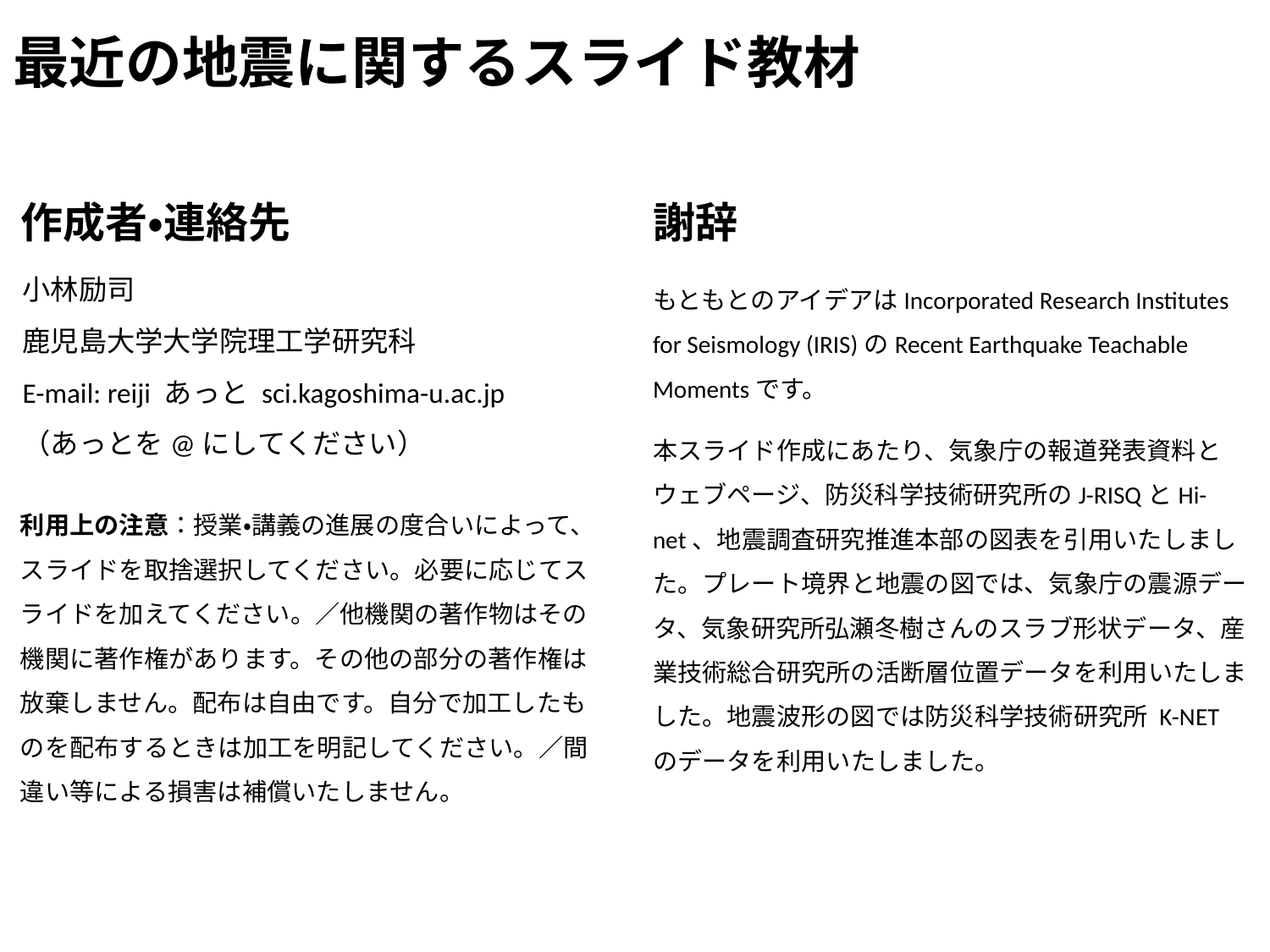

# 最近の地震に関するスライド教材
作成者・連絡先
謝辞
もともとのアイデアはIncorporated Research Institutes for Seismology (IRIS)のRecent Earthquake Teachable Momentsです。
本スライド作成にあたり、気象庁の報道発表資料とウェブページ、防災科学技術研究所のJ-RISQとHi-net、地震調査研究推進本部の図表を引用いたしました。プレート境界と地震の図では、気象庁の震源データ、気象研究所弘瀬冬樹さんのスラブ形状データ、産業技術総合研究所の活断層位置データを利用いたしました。地震波形の図では防災科学技術研究所 K-NETのデータを利用いたしました。
小林励司
鹿児島大学大学院理工学研究科
E-mail: reiji あっと sci.kagoshima-u.ac.jp
（あっとを@にしてください）
利用上の注意：授業・講義の進展の度合いによって、スライドを取捨選択してください。必要に応じてスライドを加えてください。／他機関の著作物はその機関に著作権があります。その他の部分の著作権は放棄しません。配布は自由です。自分で加工したものを配布するときは加工を明記してください。／間違い等による損害は補償いたしません。